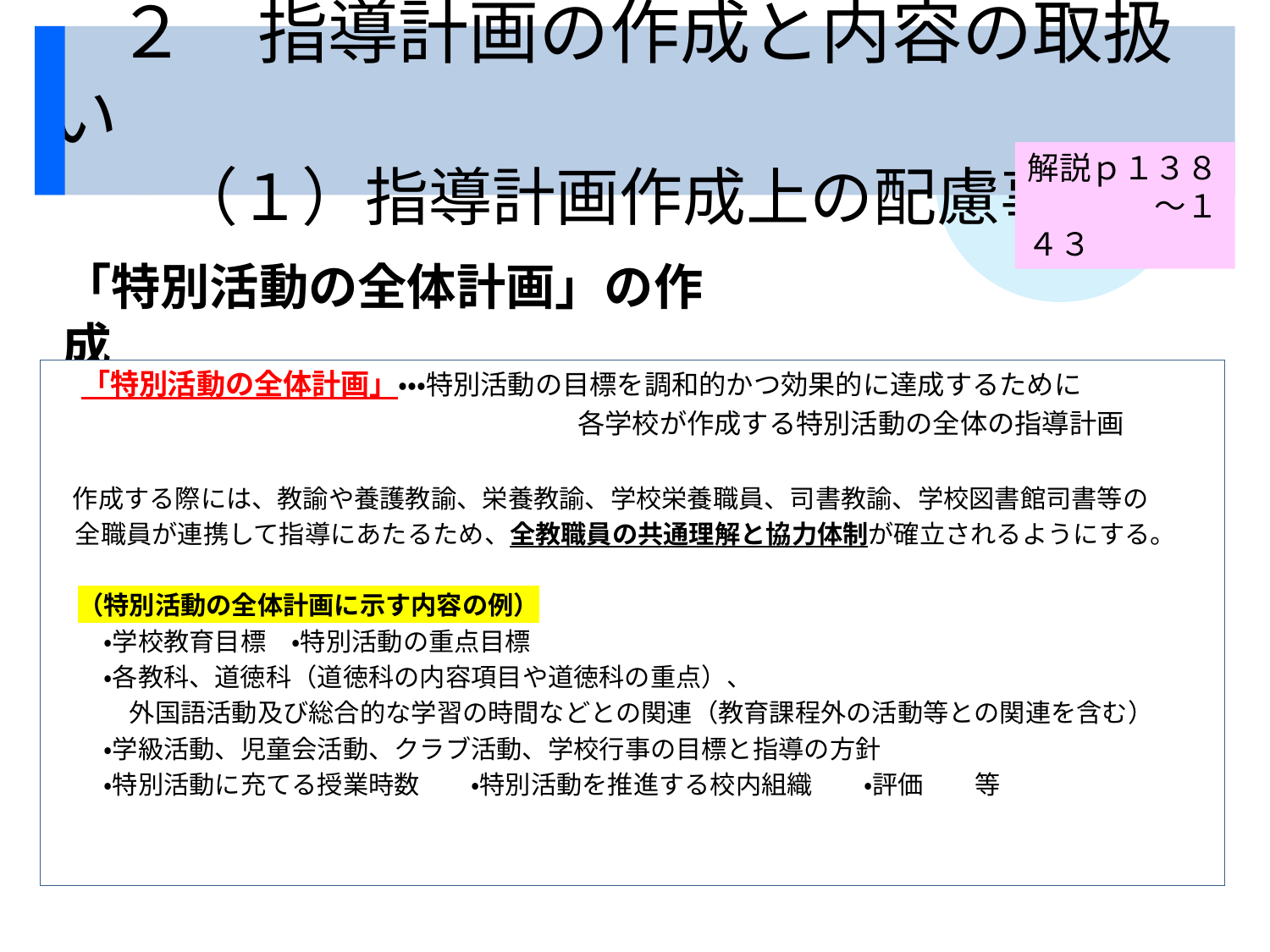

２　指導計画の作成と内容の取扱い
　　　（１）指導計画作成上の配慮事項

「特別活動の全体計画」の作成
　「特別活動の全体計画」・・・特別活動の目標を調和的かつ効果的に達成するために
　　　　　　　　　　　　　　　　　　　 各学校が作成する特別活動の全体の指導計画

   作成する際には、教諭や養護教諭、栄養教諭、学校栄養職員、司書教諭、学校図書館司書等の
   全職員が連携して指導にあたるため、全教職員の共通理解と協力体制が確立されるようにする。

　（特別活動の全体計画に示す内容の例）
　　・学校教育目標　・特別活動の重点目標
　　・各教科、道徳科（道徳科の内容項目や道徳科の重点）、
　　　外国語活動及び総合的な学習の時間などとの関連（教育課程外の活動等との関連を含む）
　　・学級活動、児童会活動、クラブ活動、学校行事の目標と指導の方針
　　・特別活動に充てる授業時数　　・特別活動を推進する校内組織　　・評価　　等
解説ｐ１３８
　　　　～１４３